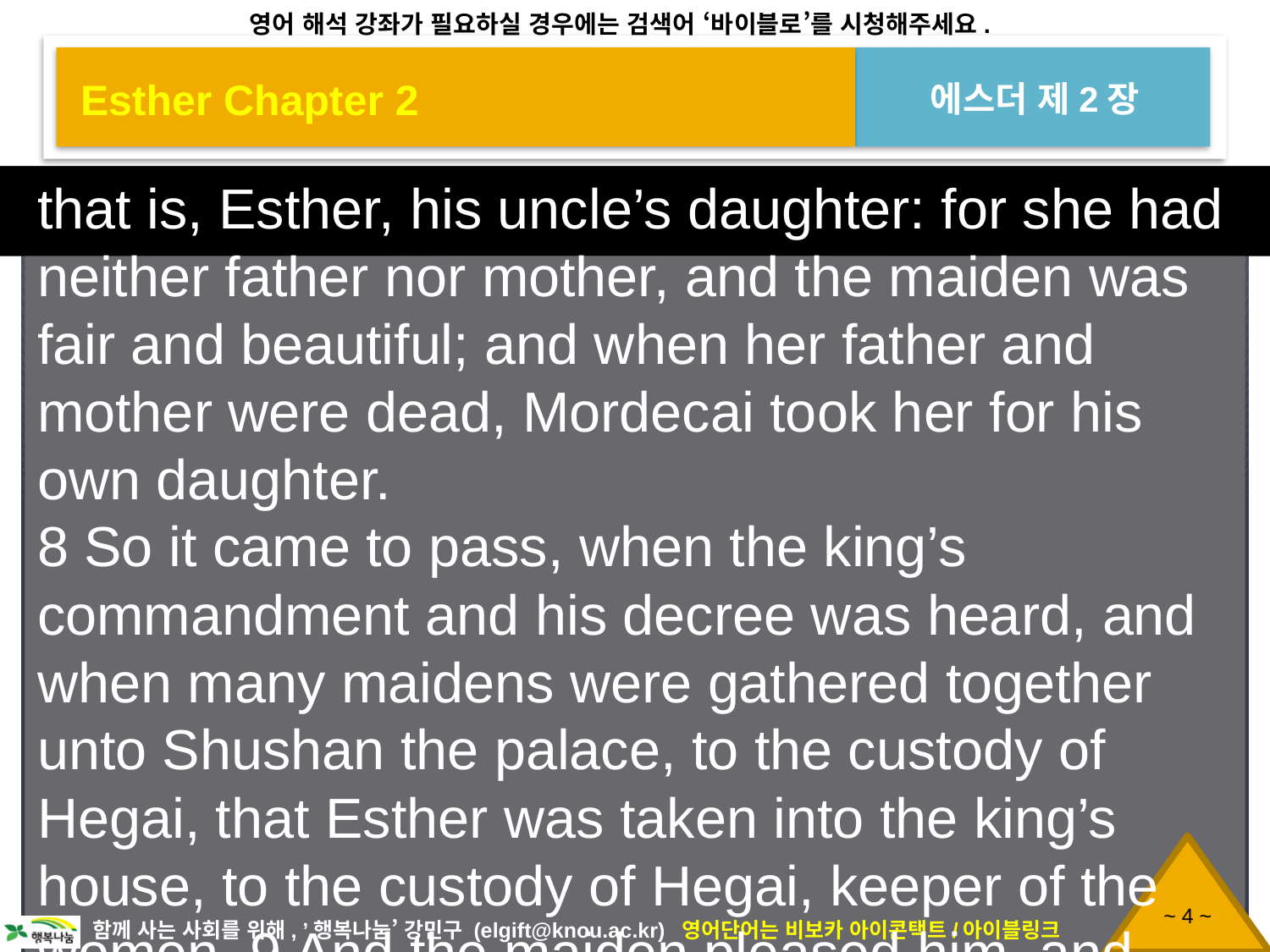

Esther Chapter 2
에스더 제2장
that is, Esther, his uncle’s daughter: for she had neither father nor mother, and the maiden was fair and beautiful; and when her father and mother were dead, Mordecai took her for his own daughter.
8 So it came to pass, when the king’s commandment and his decree was heard, and when many maidens were gathered together unto Shushan the palace, to the custody of Hegai, that Esther was taken into the king’s house, to the custody of Hegai, keeper of the women. 9 And the maiden pleased him, and she obtained kindness of